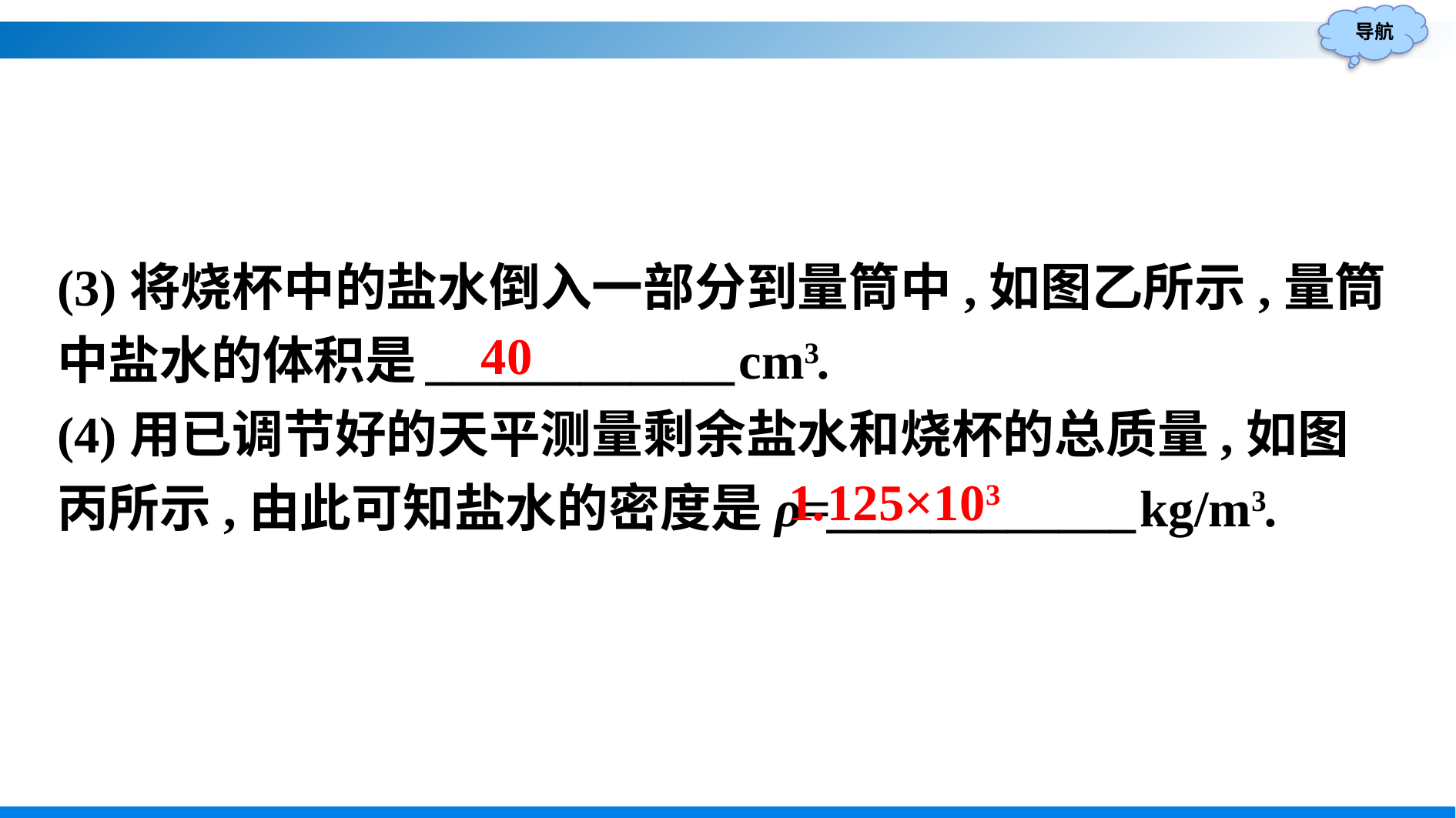

(3)将烧杯中的盐水倒入一部分到量筒中,如图乙所示,量筒中盐水的体积是____________cm3.
(4)用已调节好的天平测量剩余盐水和烧杯的总质量,如图丙所示,由此可知盐水的密度是ρ=____________kg/m3.
40
1.125×103